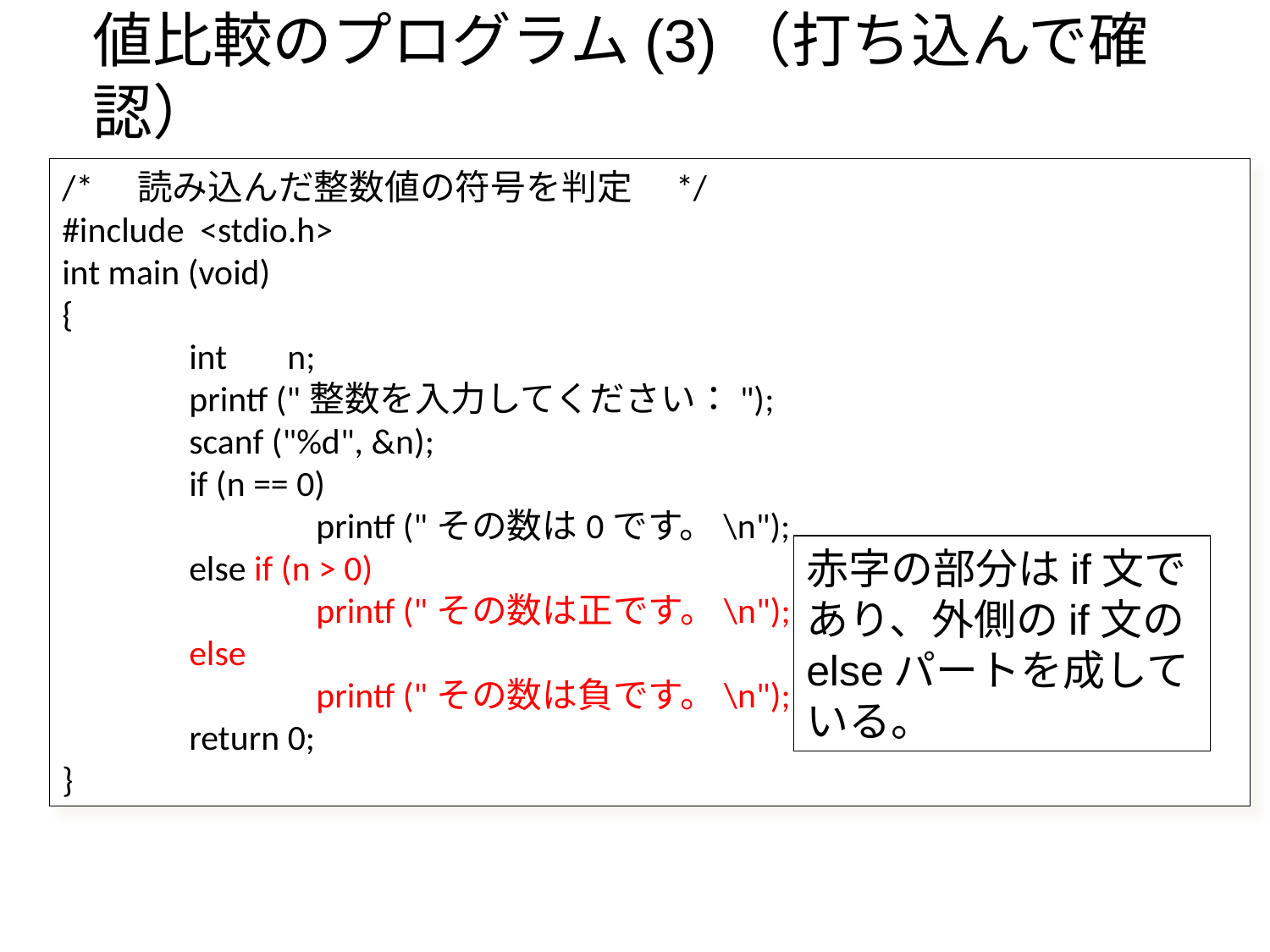

値比較のプログラム(3)（打ち込んで確認）
/*　読み込んだ整数値の符号を判定　*/
#include  <stdio.h>
int main (void)
{
	int　 n;
	printf ("整数を入力してください：");
	scanf ("%d", &n);
	if (n == 0)
		printf ("その数は0です。\n");
	else if (n > 0)
		printf ("その数は正です。\n");
	else
		printf ("その数は負です。\n");
	return 0;
}
赤字の部分はif文であり、外側のif文のelseパートを成している。